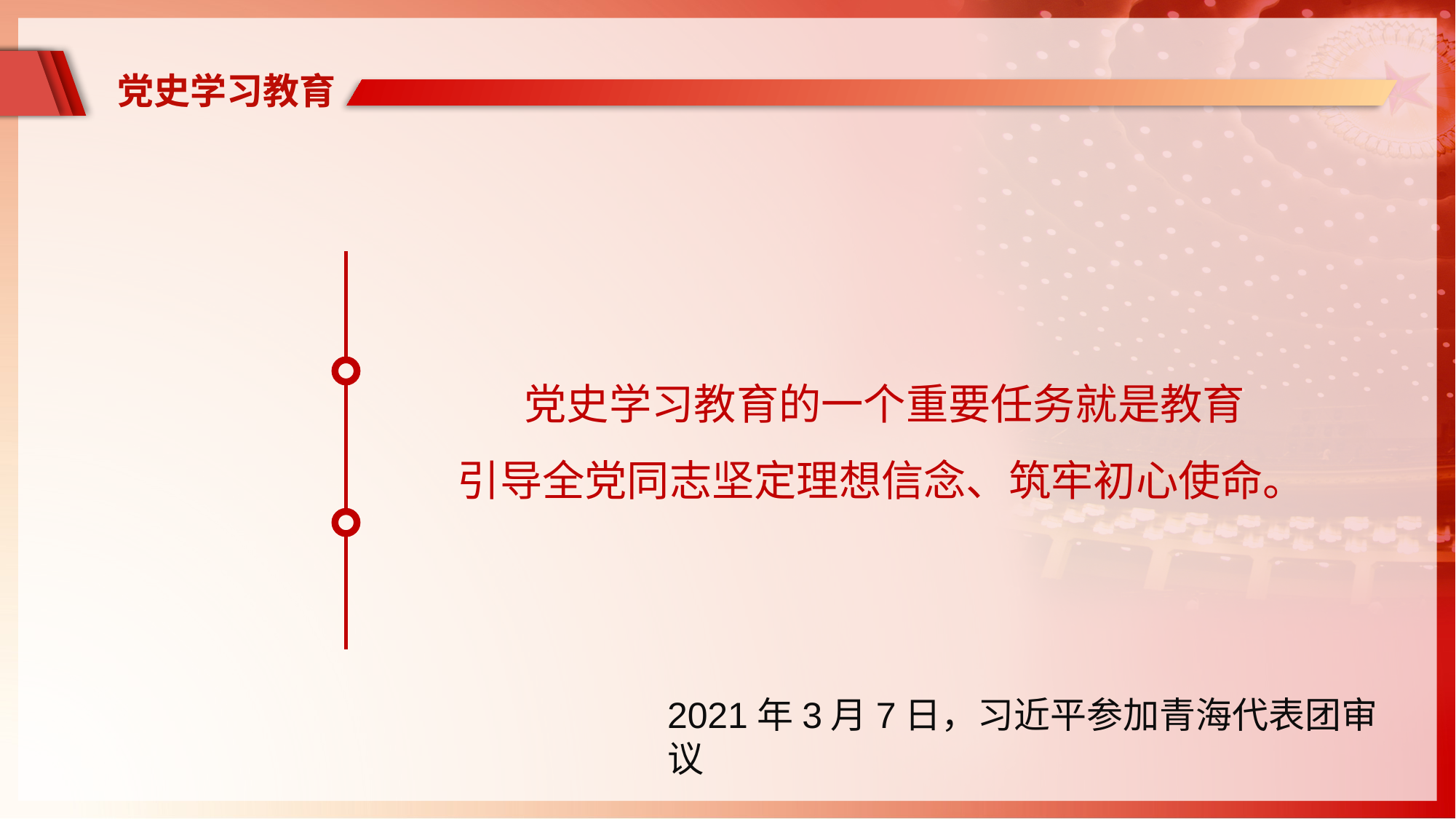

党史学习教育

      党史学习教育的一个重要任务就是教育引导全党同志坚定理想信念、筑牢初心使命。

2021年3月7日，习近平参加青海代表团审议